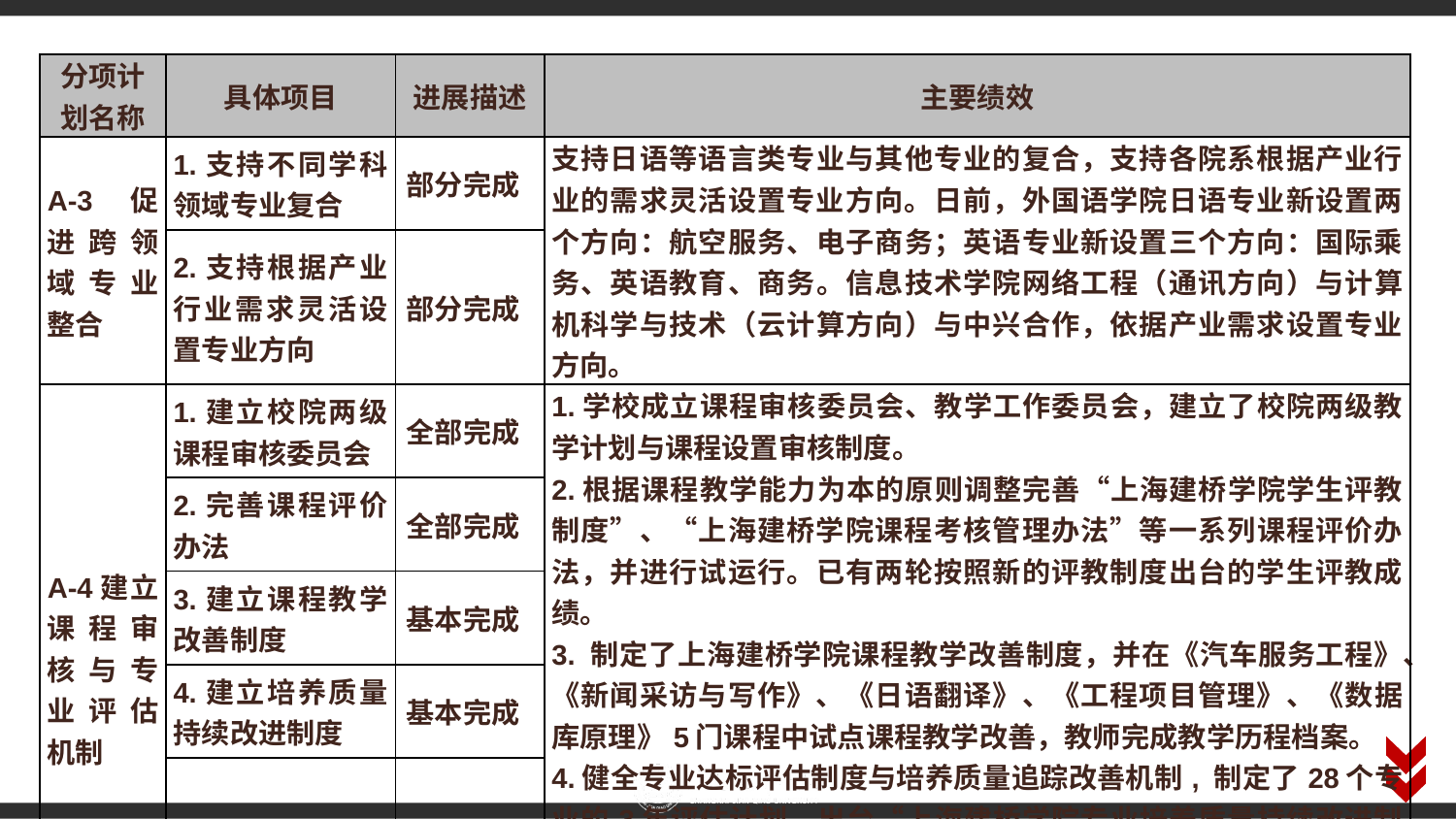

| 分项计划名称 | 具体项目 | 进展描述 | 主要绩效 |
| --- | --- | --- | --- |
| A-3 促进跨领域专业整合 | 1.支持不同学科领域专业复合 | 部分完成 | 支持日语等语言类专业与其他专业的复合，支持各院系根据产业行业的需求灵活设置专业方向。日前，外国语学院日语专业新设置两个方向：航空服务、电子商务；英语专业新设置三个方向：国际乘务、英语教育、商务。信息技术学院网络工程（通讯方向）与计算机科学与技术（云计算方向）与中兴合作，依据产业需求设置专业方向。 |
|  | 2.支持根据产业行业需求灵活设置专业方向 | 部分完成 |  |
| A-4建立课程审核与专业评估机制 | 1.建立校院两级课程审核委员会 | 全部完成 | 1.学校成立课程审核委员会、教学工作委员会，建立了校院两级教学计划与课程设置审核制度。 2.根据课程教学能力为本的原则调整完善“上海建桥学院学生评教制度”、“上海建桥学院课程考核管理办法”等一系列课程评价办法，并进行试运行。已有两轮按照新的评教制度出台的学生评教成绩。 3. 制定了上海建桥学院课程教学改善制度，并在《汽车服务工程》、《新闻采访与写作》、《日语翻译》、《工程项目管理》、《数据库原理》5门课程中试点课程教学改善，教师完成教学历程档案。 4.健全专业达标评估制度与培养质量追踪改善机制, 制定了28个专业的3年评估计划。出台“上海建桥学院专业培养质量持续改进制度”和“上海建桥学院专业达标评估制度”文件，2016年将落实推进。 |
|  | 2.完善课程评价办法 | 全部完成 |  |
|  | 3.建立课程教学改善制度 | 基本完成 |  |
|  | 4.建立培养质量持续改进制度 | 基本完成 |  |
|  | 5.完善专业评估制度 | 基本完成 |  |